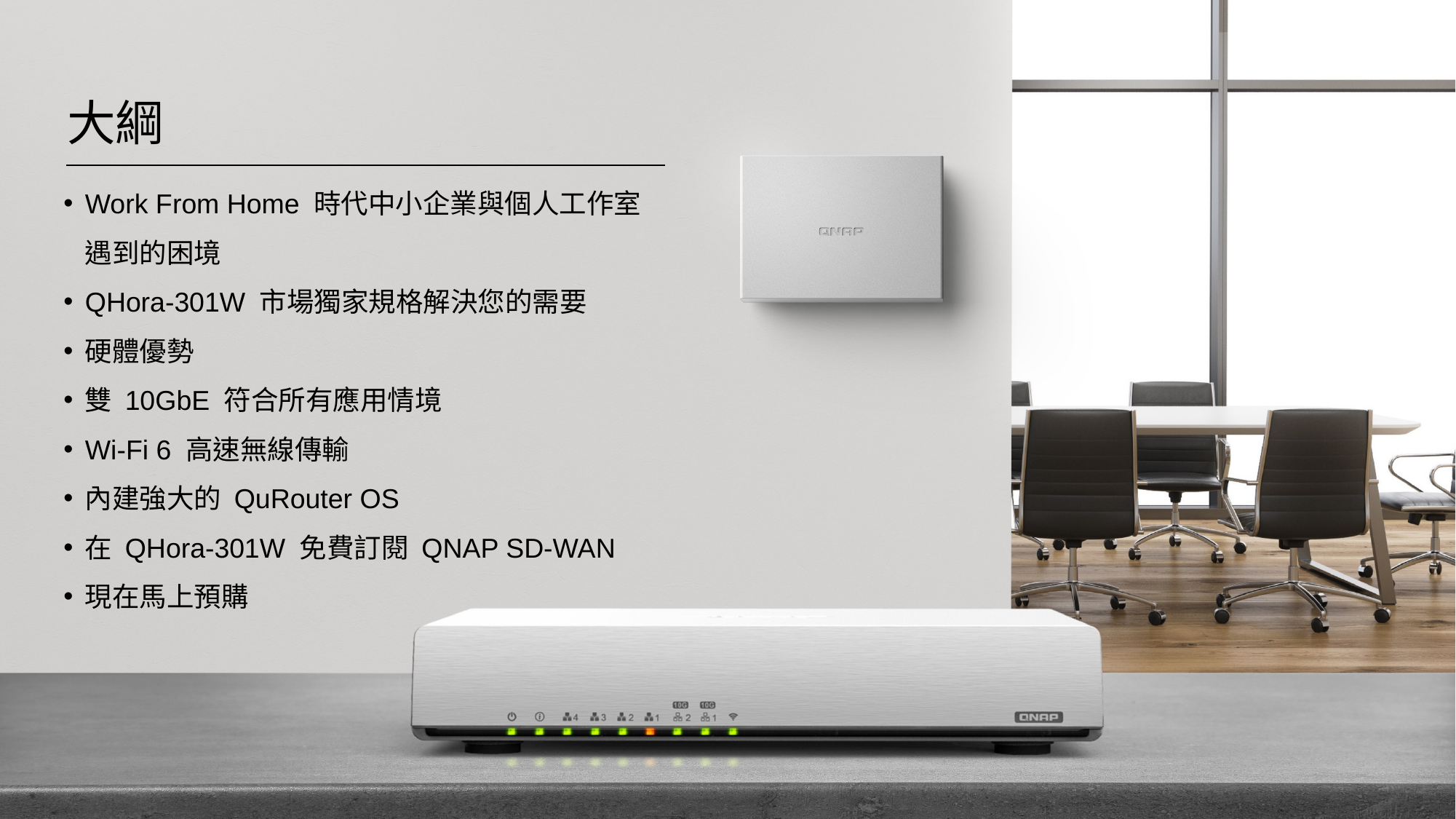

大綱
Work From Home 時代中小企業與個人工作室遇到的困境​
QHora-301W 市場獨家規格解決您的需要
硬體優勢
雙 10GbE 符合所有應用情境
Wi-Fi 6 高速無線傳輸
內建強大的 QuRouter OS
在 QHora-301W 免費訂閱 QNAP SD-WAN
現在馬上預購